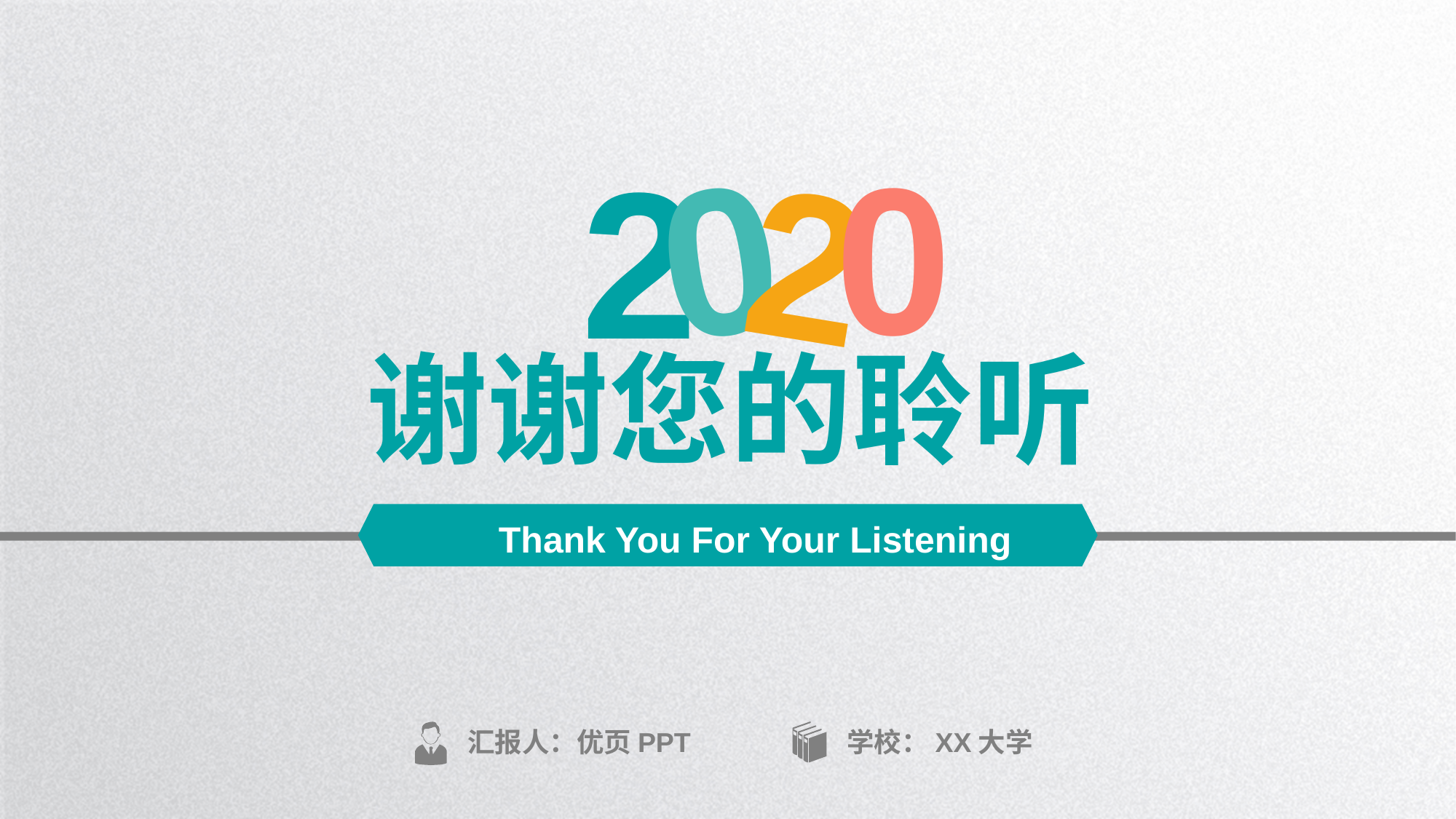

0
2
2
0
谢谢您的聆听

Thank You For Your Listening

汇报人：优页PPT
学校：XX大学